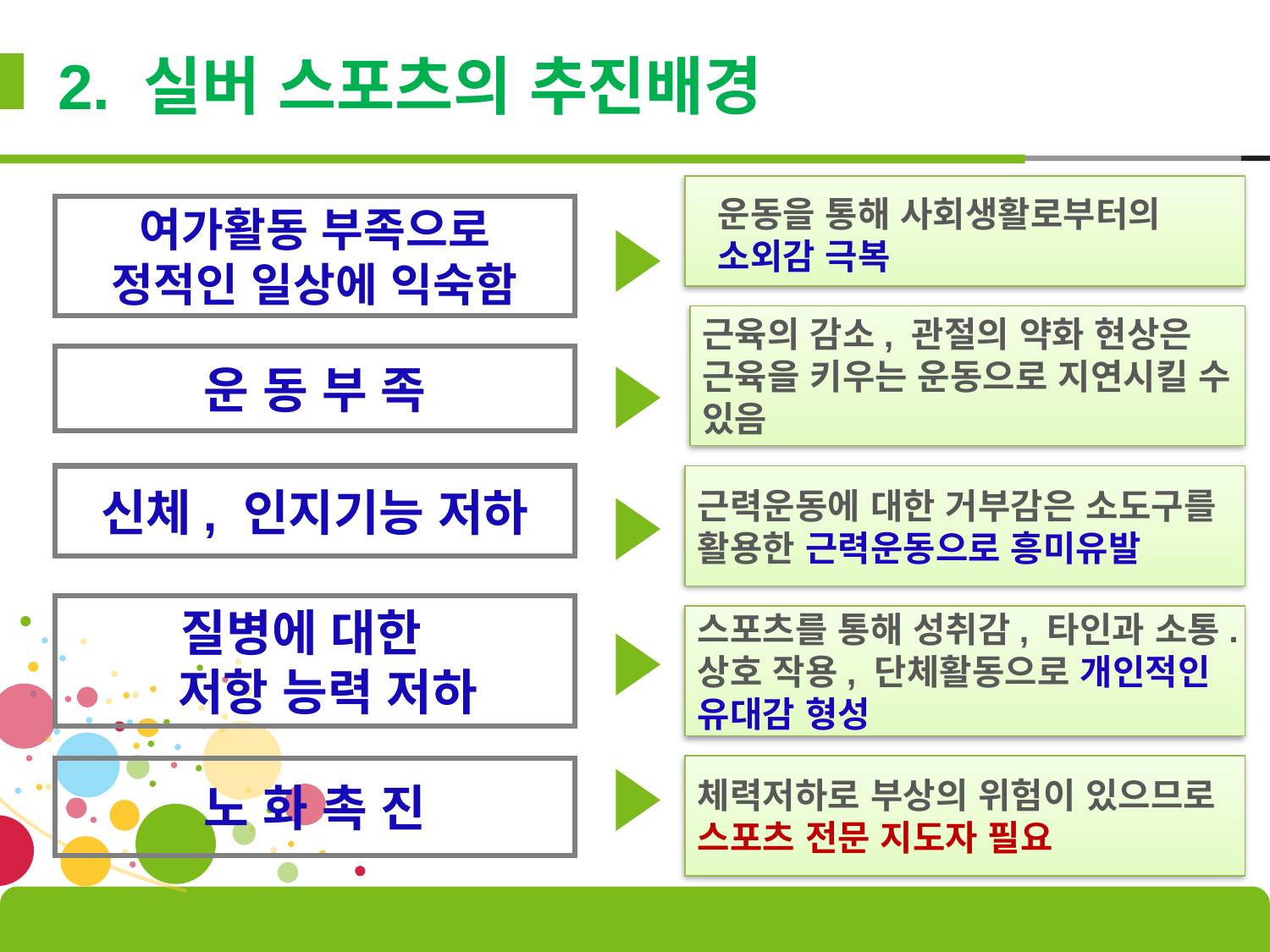

# 2. 실버 스포츠의 추진배경

운동을 통해 사회생활로부터의 소외감 극복
여가활동 부족으로
정적인 일상에 익숙함

근육의 감소, 관절의 약화 현상은 근육을 키우는 운동으로 지연시킬 수 있음

운 동 부 족

신체, 인지기능 저하

근력운동에 대한 거부감은 소도구를 활용한 근력운동으로 흥미유발

질병에 대한
 저항 능력 저하
스포츠를 통해 성취감, 타인과 소통.상호 작용, 단체활동으로 개인적인 유대감 형성

체력저하로 부상의 위험이 있으므로 스포츠 전문 지도자 필요
노 화 촉 진